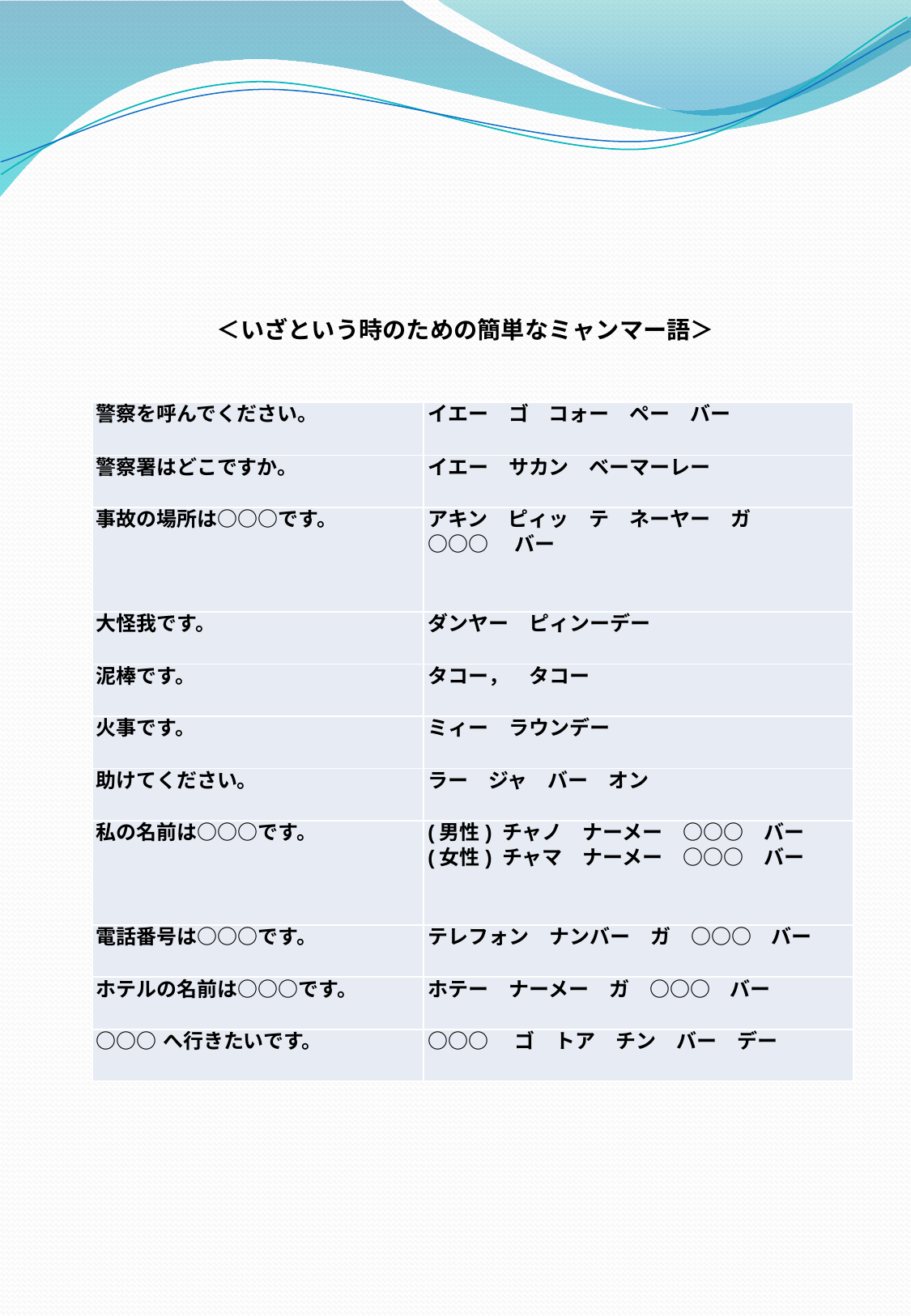

＜いざという時のための簡単なミャンマー語＞

| 警察を呼んでください。 | イエー　ゴ　コォー　ペー　バー |
| --- | --- |
| 警察署はどこですか。 | イエー　サカン　ベーマーレー |
| 事故の場所は○○○です。 | アキン　ピィッ　テ　ネーヤー　ガ ○○○　バー |
| 大怪我です。 | ダンヤー　ピィンーデー |
| 泥棒です。 | タコー，　タコー |
| 火事です。 | ミィー　ラウンデー |
| 助けてください。 | ラー　ジャ　バー　オン |
| 私の名前は○○○です。 | (男性) チャノ　ナーメー　○○○　バー (女性) チャマ　ナーメー　○○○　バー |
| 電話番号は○○○です。 | テレフォン　ナンバー　ガ　○○○　バー |
| ホテルの名前は○○○です。 | ホテー　ナーメー　ガ　○○○　バー |
| ○○○へ行きたいです。 | ○○○　ゴ　トア　チン　バー　デー |